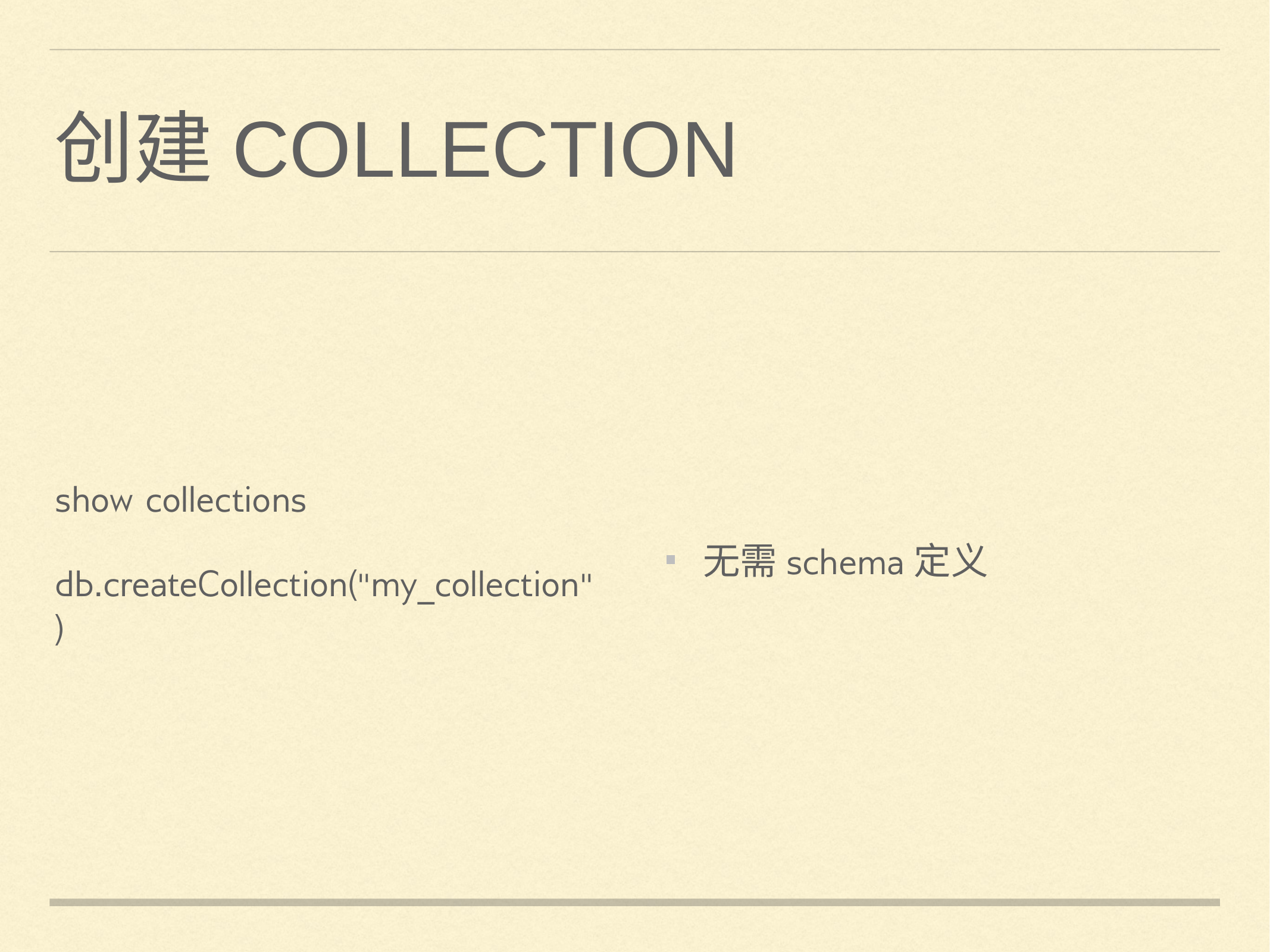

# 创建collection
无需schema定义
show collections
db.createCollection("my_collection" )